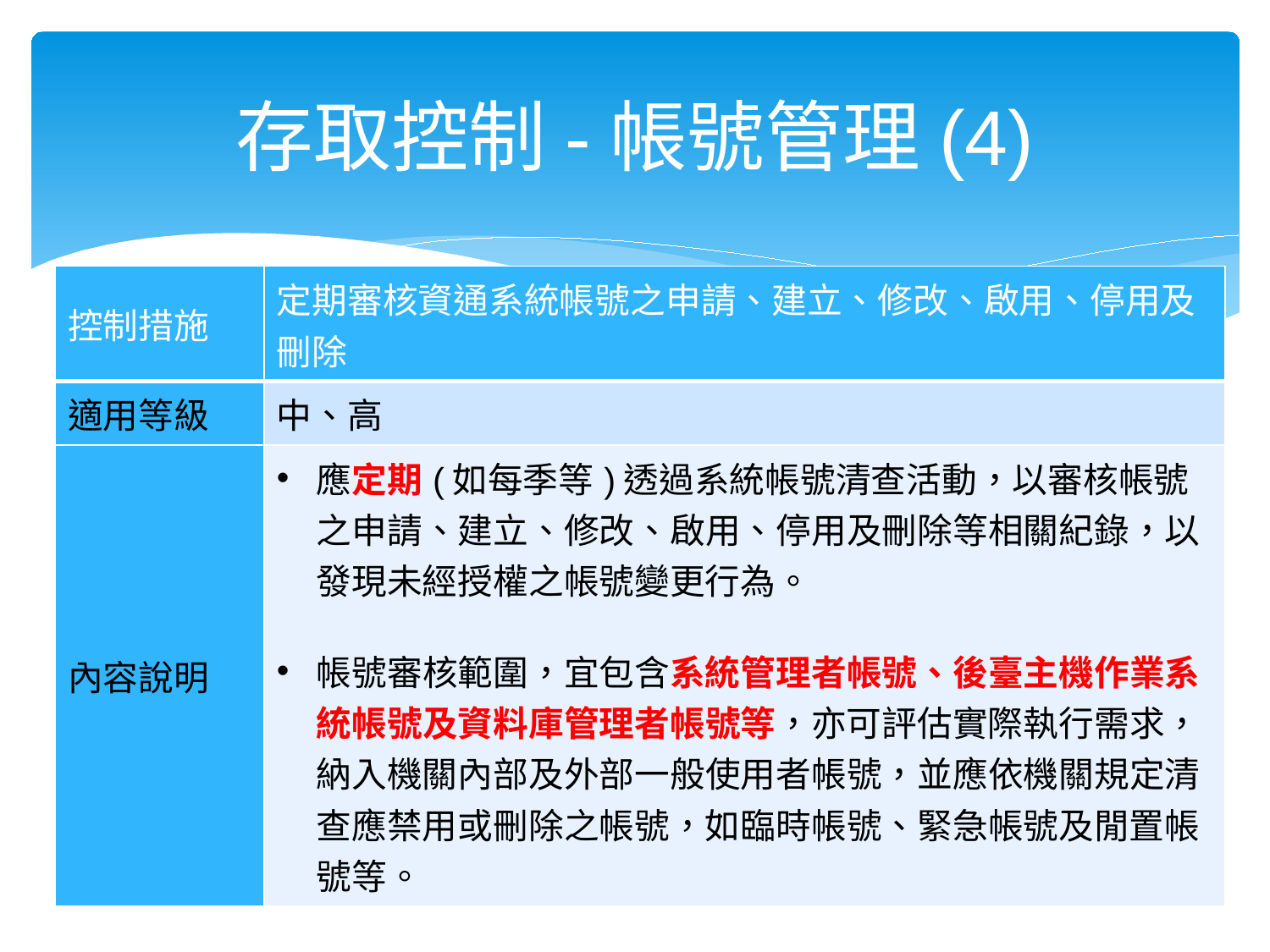

# 存取控制-帳號管理(4)
| 控制措施 | 定期審核資通系統帳號之申請、建立、修改、啟用、停用及刪除 |
| --- | --- |
| 適用等級 | 中、高 |
| 內容說明 | 應定期(如每季等)透過系統帳號清查活動，以審核帳號之申請、建立、修改、啟用、停用及刪除等相關紀錄，以發現未經授權之帳號變更行為。 帳號審核範圍，宜包含系統管理者帳號、後臺主機作業系統帳號及資料庫管理者帳號等，亦可評估實際執行需求，納入機關內部及外部一般使用者帳號，並應依機關規定清查應禁用或刪除之帳號，如臨時帳號、緊急帳號及閒置帳號等。 |